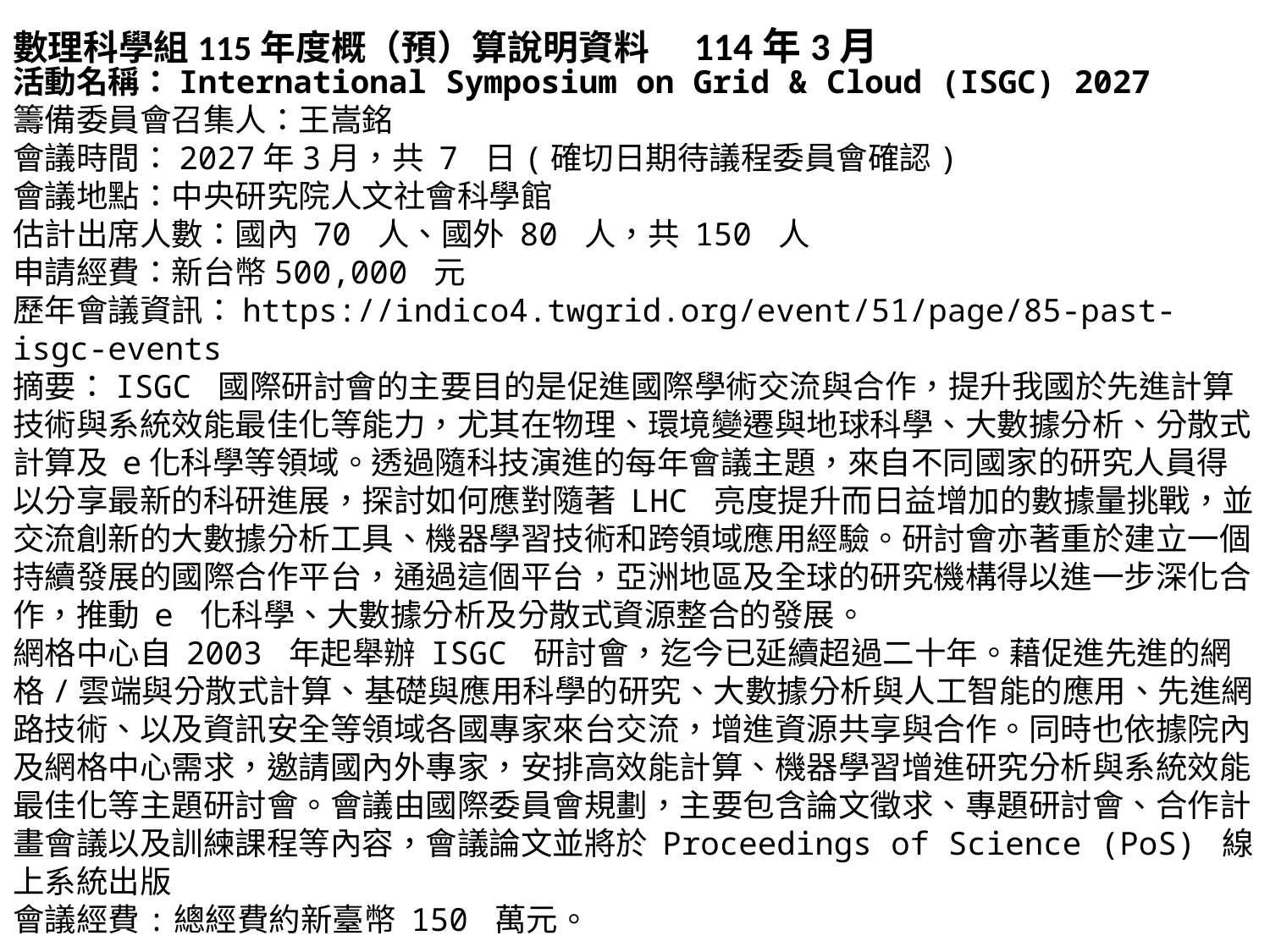

# 數理科學組115年度概（預）算說明資料    114年3月
活動名稱：International Symposium on Grid & Cloud (ISGC) 2027
籌備委員會召集人：王嵩銘
會議時間：2027年3月，共 7 日(確切日期待議程委員會確認)
會議地點：中央研究院人文社會科學館
估計出席人數：國內 70 人、國外 80 人，共 150 人
申請經費：新台幣500,000 元
歷年會議資訊：https://indico4.twgrid.org/event/51/page/85-past-isgc-events
摘要：ISGC 國際研討會的主要目的是促進國際學術交流與合作，提升我國於先進計算技術與系統效能最佳化等能力，尤其在物理、環境變遷與地球科學、大數據分析、分散式計算及 e化科學等領域。透過隨科技演進的每年會議主題，來自不同國家的研究人員得以分享最新的科研進展，探討如何應對隨著 LHC 亮度提升而日益增加的數據量挑戰，並交流創新的大數據分析工具、機器學習技術和跨領域應用經驗。研討會亦著重於建立一個持續發展的國際合作平台，通過這個平台，亞洲地區及全球的研究機構得以進一步深化合作，推動 e 化科學、大數據分析及分散式資源整合的發展。
網格中心自 2003 年起舉辦 ISGC 研討會，迄今已延續超過二十年。藉促進先進的網格/雲端與分散式計算、基礎與應用科學的研究、大數據分析與人工智能的應用、先進網路技術、以及資訊安全等領域各國專家來台交流，增進資源共享與合作。同時也依據院內及網格中心需求，邀請國內外專家，安排高效能計算、機器學習增進研究分析與系統效能最佳化等主題研討會。會議由國際委員會規劃，主要包含論文徵求、專題研討會、合作計畫會議以及訓練課程等內容，會議論文並將於 Proceedings of Science (PoS) 線上系統出版
會議經費:總經費約新臺幣 150 萬元。